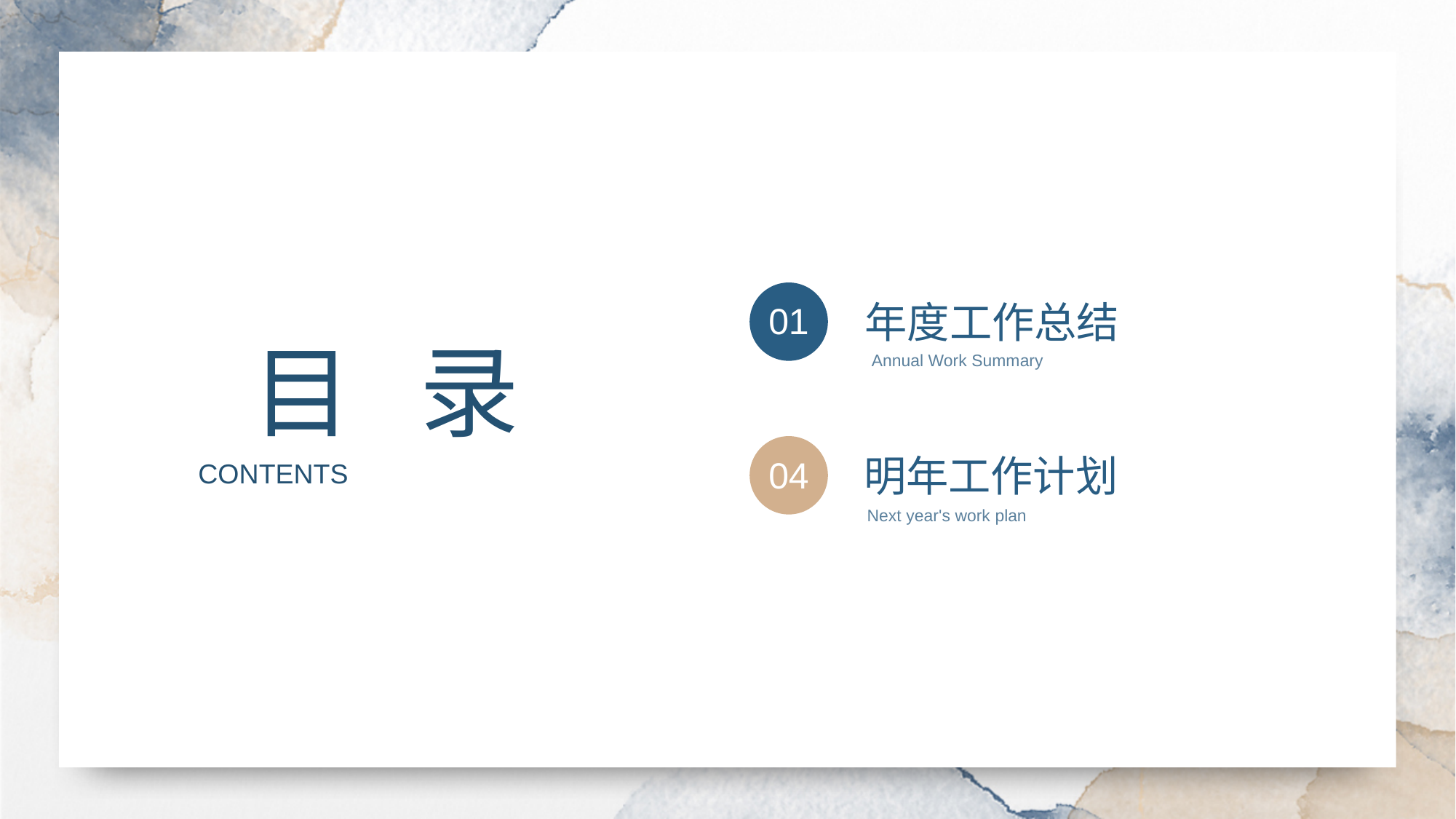

行业PPT模板http://www.www.2ppt.com.com/hangye/

年度工作总结
01
目   录
CONTENTS
Annual Work Summary

明年工作计划
04
Next year's work plan